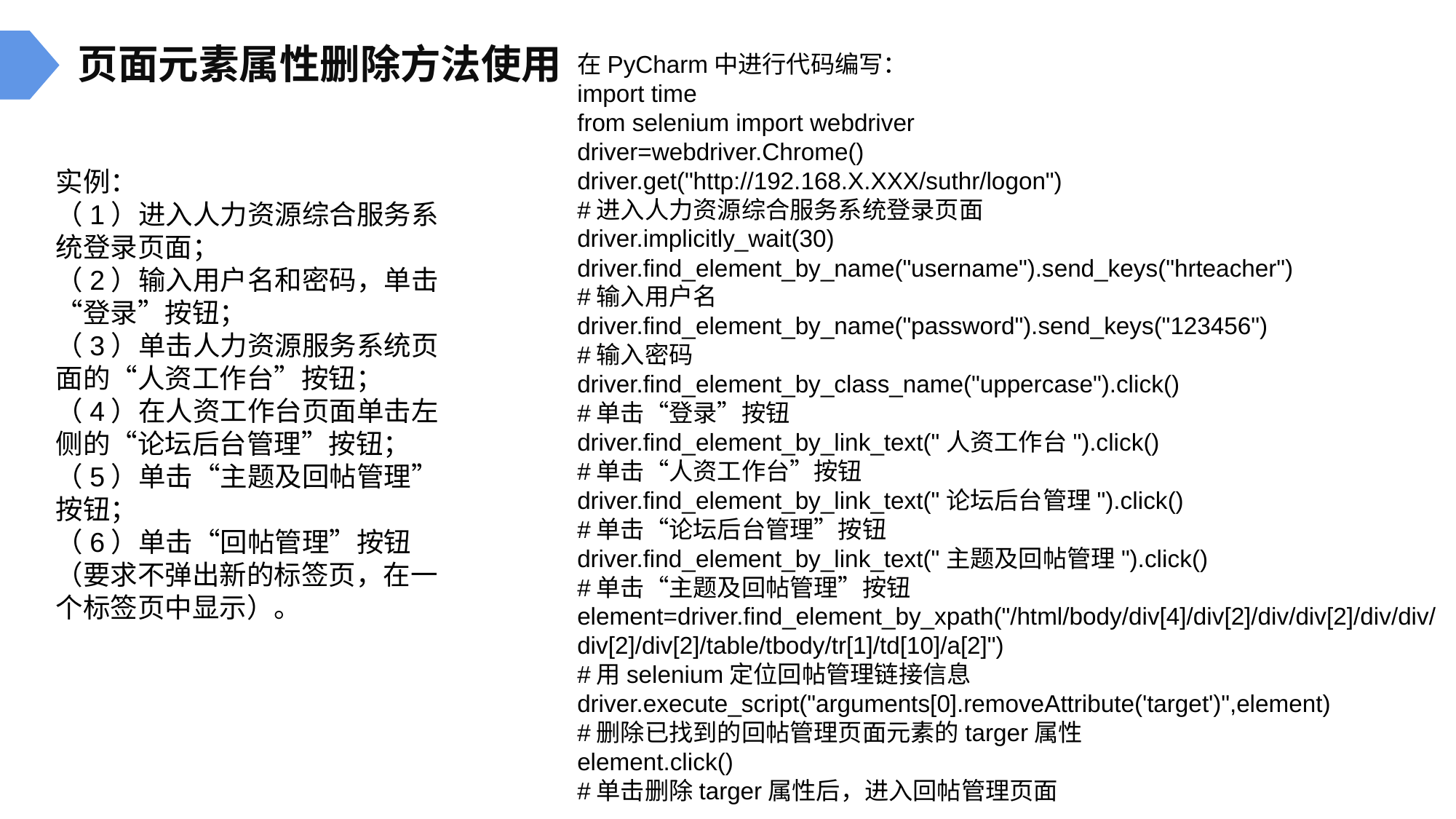

页面元素属性删除方法使用
在PyCharm中进行代码编写：
import time
from selenium import webdriver
driver=webdriver.Chrome()
driver.get("http://192.168.X.XXX/suthr/logon")
#进入人力资源综合服务系统登录页面
driver.implicitly_wait(30)
driver.find_element_by_name("username").send_keys("hrteacher")
#输入用户名
driver.find_element_by_name("password").send_keys("123456")
#输入密码
driver.find_element_by_class_name("uppercase").click()
#单击“登录”按钮
driver.find_element_by_link_text("人资工作台").click()
#单击“人资工作台”按钮
driver.find_element_by_link_text("论坛后台管理").click()
#单击“论坛后台管理”按钮
driver.find_element_by_link_text("主题及回帖管理").click()
#单击“主题及回帖管理”按钮
element=driver.find_element_by_xpath("/html/body/div[4]/div[2]/div/div[2]/div/div/
div[2]/div[2]/table/tbody/tr[1]/td[10]/a[2]")
#用selenium定位回帖管理链接信息
driver.execute_script("arguments[0].removeAttribute('target')",element)
#删除已找到的回帖管理页面元素的targer属性
element.click()
#单击删除targer属性后，进入回帖管理页面
实例：
（1）进入人力资源综合服务系统登录页面；
（2）输入用户名和密码，单击“登录”按钮；
（3）单击人力资源服务系统页面的“人资工作台”按钮；
（4）在人资工作台页面单击左侧的“论坛后台管理”按钮；
（5）单击“主题及回帖管理”按钮；
（6）单击“回帖管理”按钮（要求不弹出新的标签页，在一个标签页中显示）。